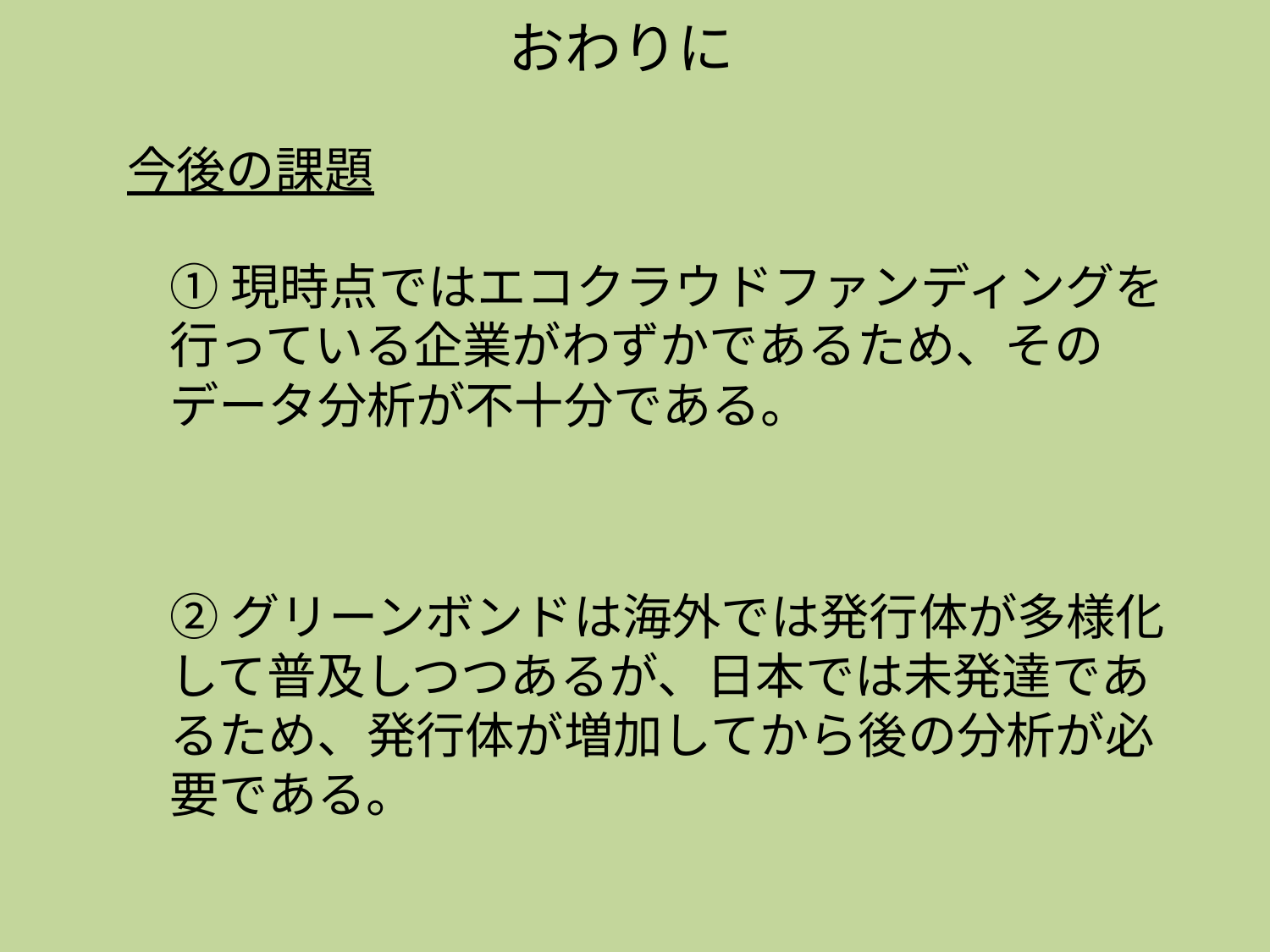

おわりに
今後の課題
①現時点ではエコクラウドファンディングを行っている企業がわずかであるため、そのデータ分析が不十分である。

②グリーンボンドは海外では発行体が多様化して普及しつつあるが、日本では未発達であるため、発行体が増加してから後の分析が必要である。